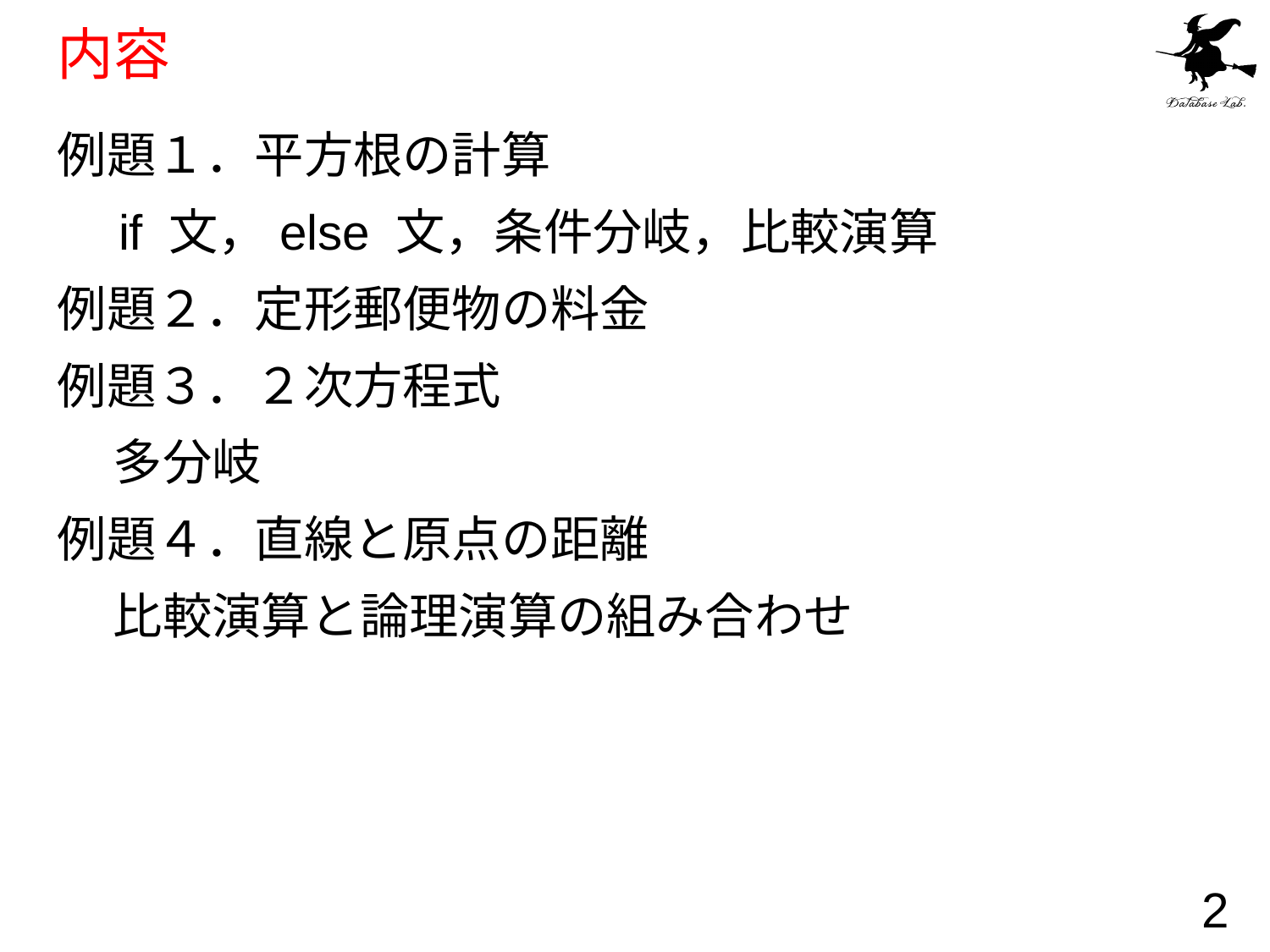

# 内容
例題１．平方根の計算
　if 文，else 文，条件分岐，比較演算
例題２．定形郵便物の料金
例題３．２次方程式
    多分岐
例題４．直線と原点の距離
    比較演算と論理演算の組み合わせ
2